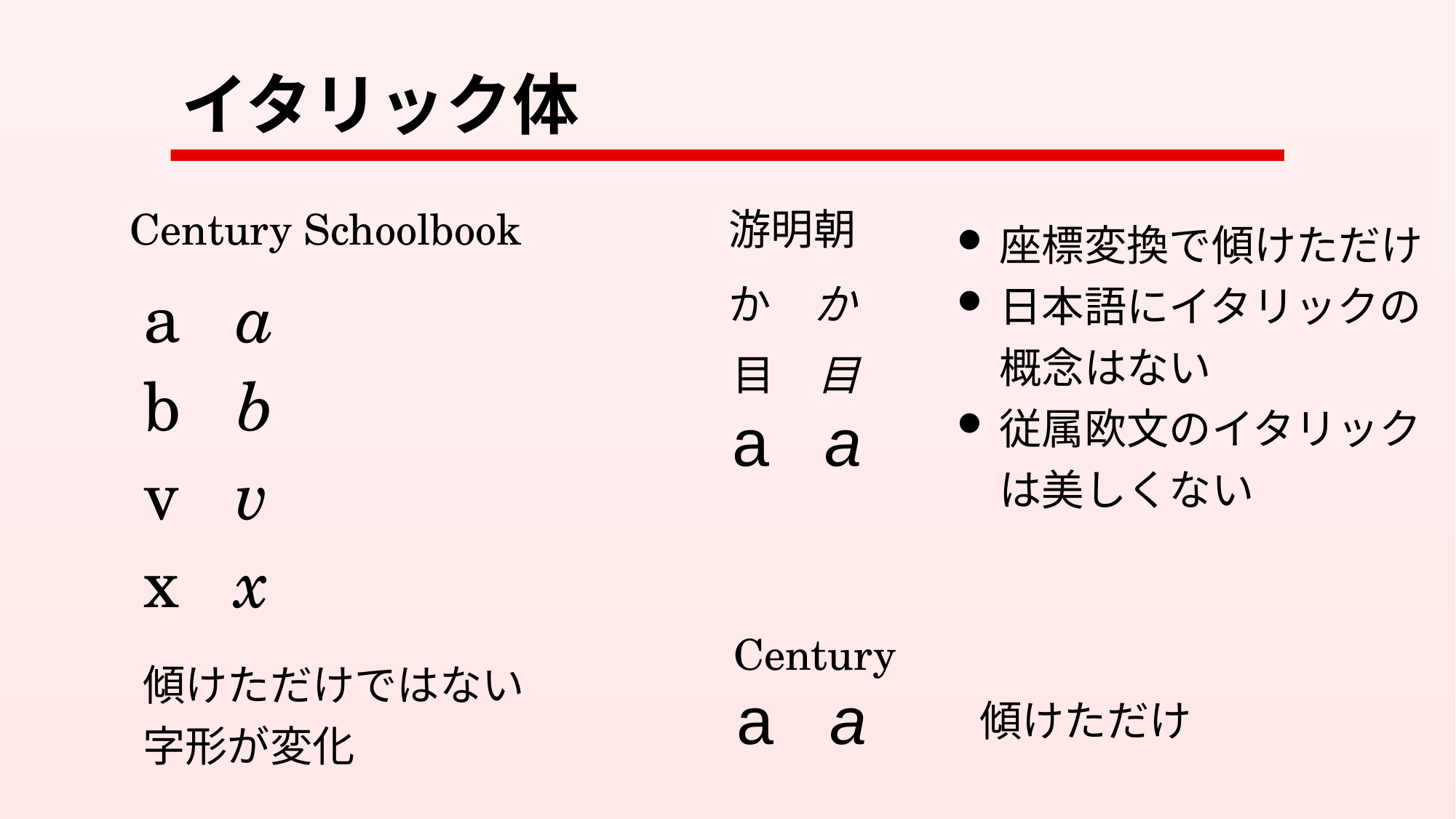

# イタリック体
Century Schoolbook
游明朝
座標変換で傾けただけ
日本語にイタリックの概念はない
従属欧文のイタリックは美しくない
a   a
か　か
目　目
b   b
a   a
v   v
x   x
Century
傾けただけではない
字形が変化
a   a
傾けただけ